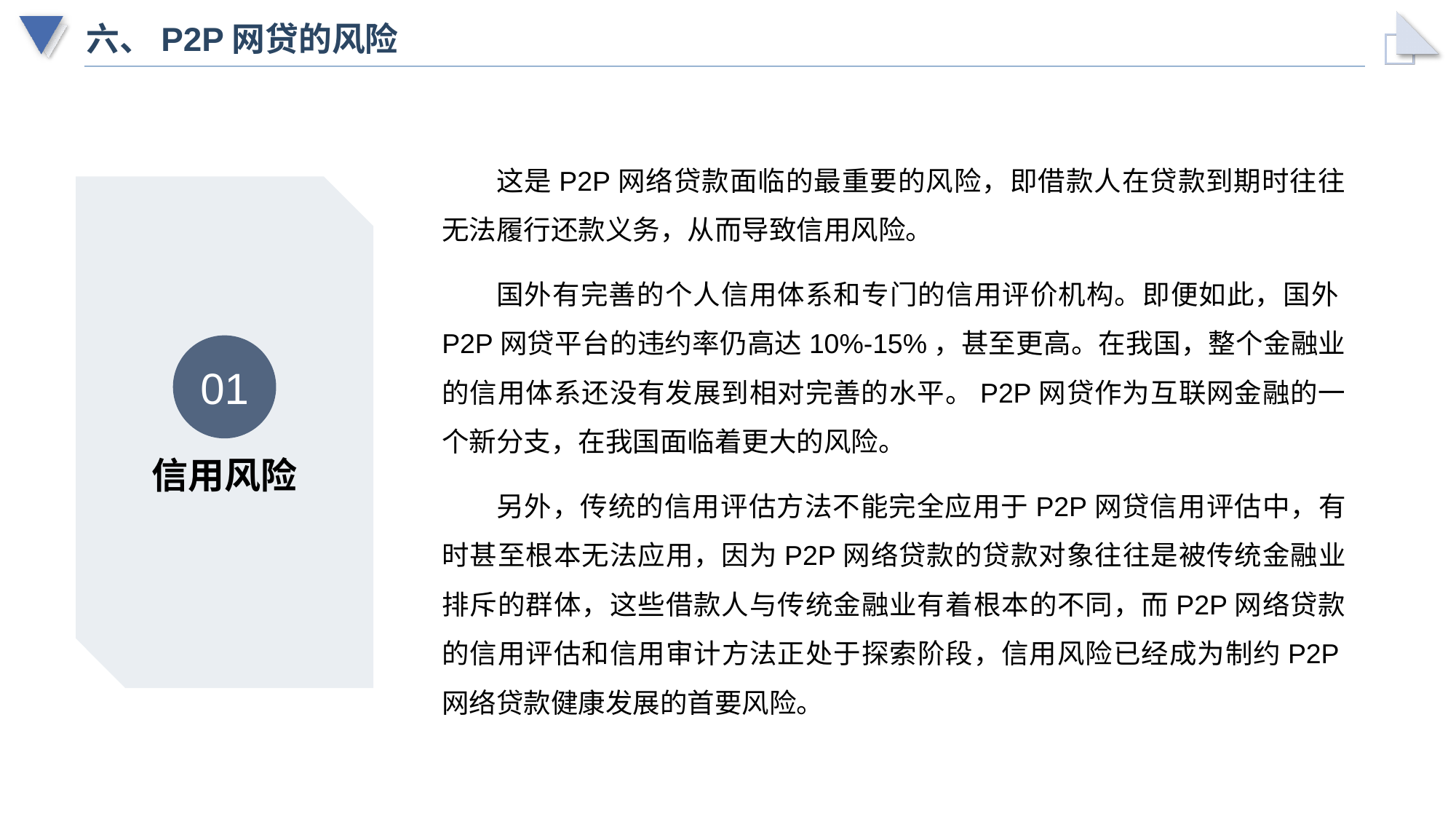

# 六、P2P网贷的风险
这是P2P网络贷款面临的最重要的风险，即借款人在贷款到期时往往无法履行还款义务，从而导致信用风险。
国外有完善的个人信用体系和专门的信用评价机构。即便如此，国外P2P网贷平台的违约率仍高达10%-15%，甚至更高。在我国，整个金融业的信用体系还没有发展到相对完善的水平。P2P网贷作为互联网金融的一个新分支，在我国面临着更大的风险。
另外，传统的信用评估方法不能完全应用于P2P网贷信用评估中，有时甚至根本无法应用，因为P2P网络贷款的贷款对象往往是被传统金融业排斥的群体，这些借款人与传统金融业有着根本的不同，而P2P网络贷款的信用评估和信用审计方法正处于探索阶段，信用风险已经成为制约P2P网络贷款健康发展的首要风险。

01
信用风险